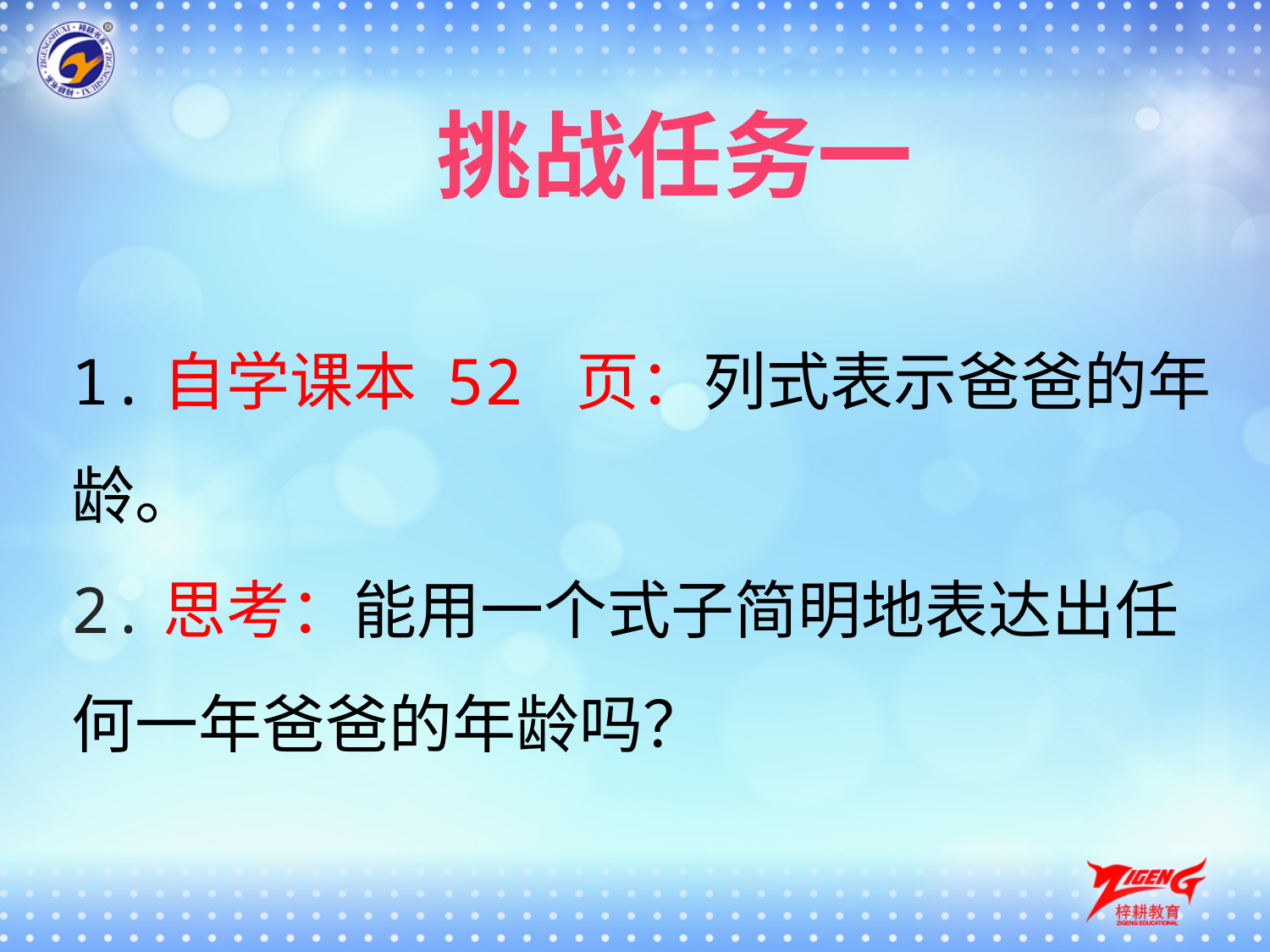

挑战任务一
1.自学课本 52 页：列式表示爸爸的年龄。
2.思考：能用一个式子简明地表达出任何一年爸爸的年龄吗？